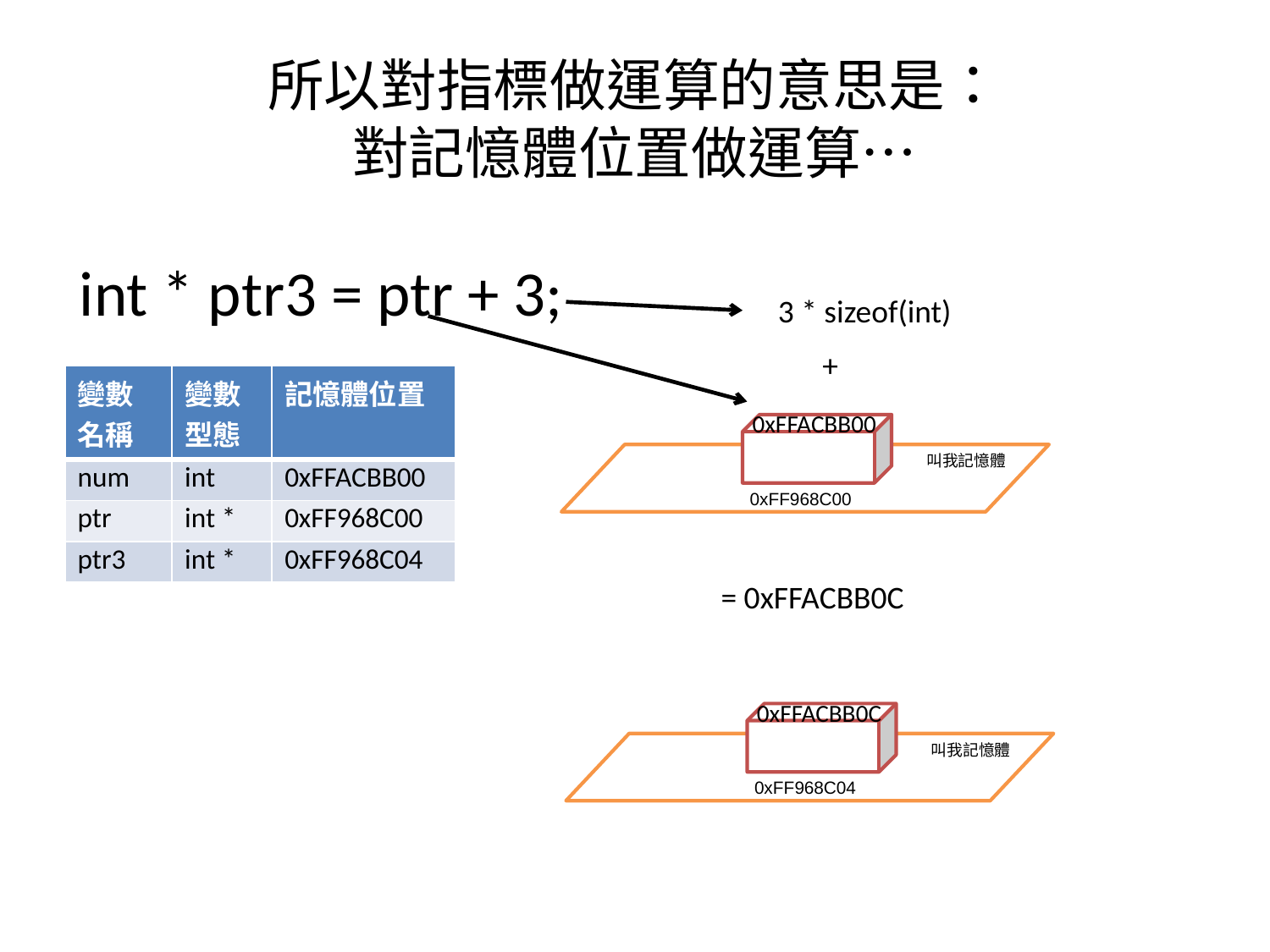

# 所以對指標做運算的意思是： 對記憶體位置做運算…
int * ptr3 = ptr + 3;
3 * sizeof(int)
+
| 變數名稱 | 變數型態 | 記憶體位置 |
| --- | --- | --- |
| num | int | 0xFFACBB00 |
| ptr | int \* | 0xFF968C00 |
| ptr3 | int \* | 0xFF968C04 |
0xFFACBB00

叫我記憶體
0xFF968C00
= 0xFFACBB0C
0xFFACBB0C

叫我記憶體
0xFF968C04